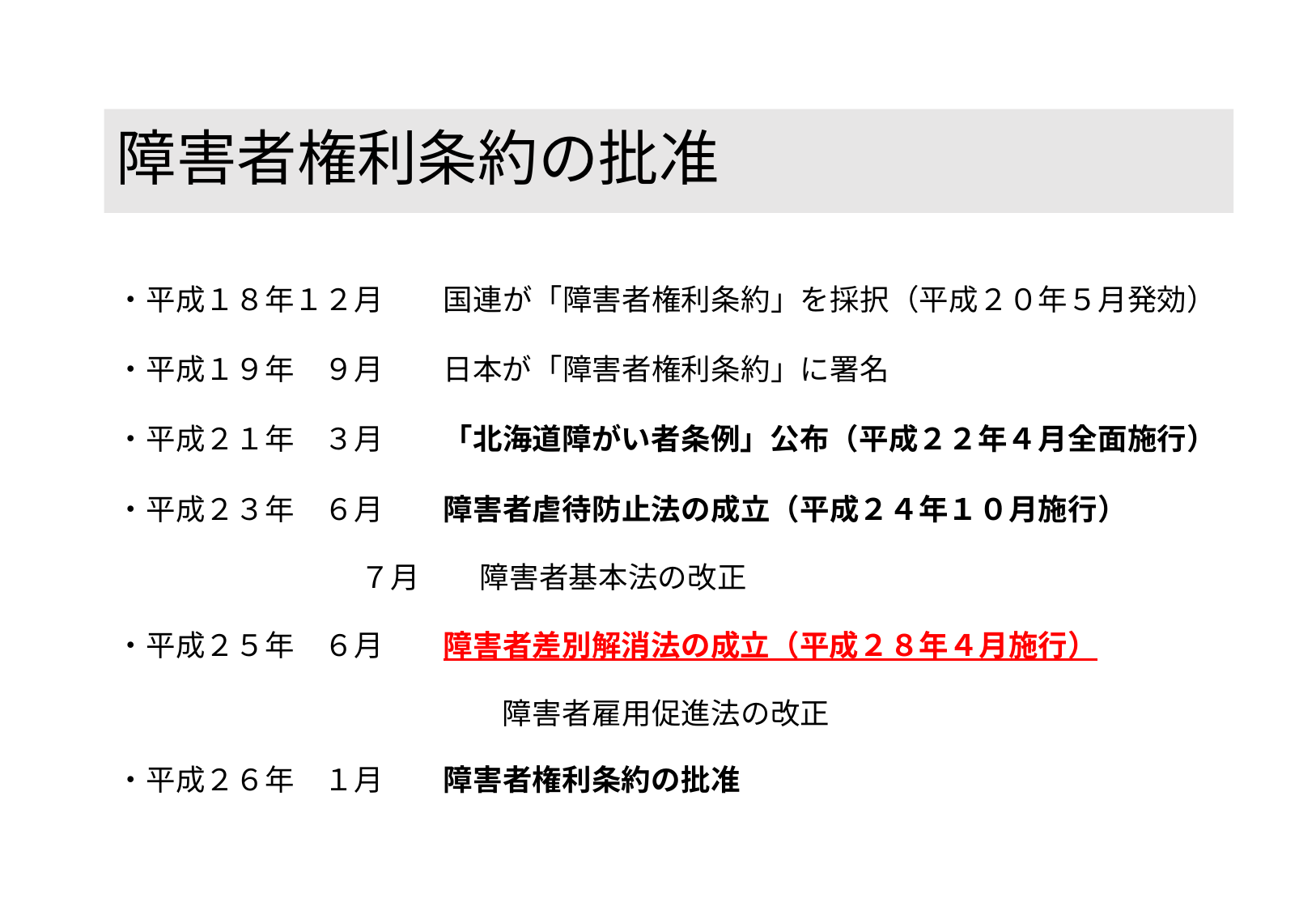

# 障害者権利条約の批准

・平成１８年１２月　　国連が「障害者権利条約」を採択（平成２０年５月発効）

・平成１９年　９月　　日本が「障害者権利条約」に署名

・平成２１年　３月　　「北海道障がい者条例」公布（平成２２年４月全面施行）

・平成２３年　６月　　障害者虐待防止法の成立（平成２４年１０月施行）

　　　　　　　 　７月　　障害者基本法の改正

・平成２５年　６月　　障害者差別解消法の成立（平成２８年４月施行）

　　　　　　　　　　　　　障害者雇用促進法の改正

・平成２６年　１月　　障害者権利条約の批准